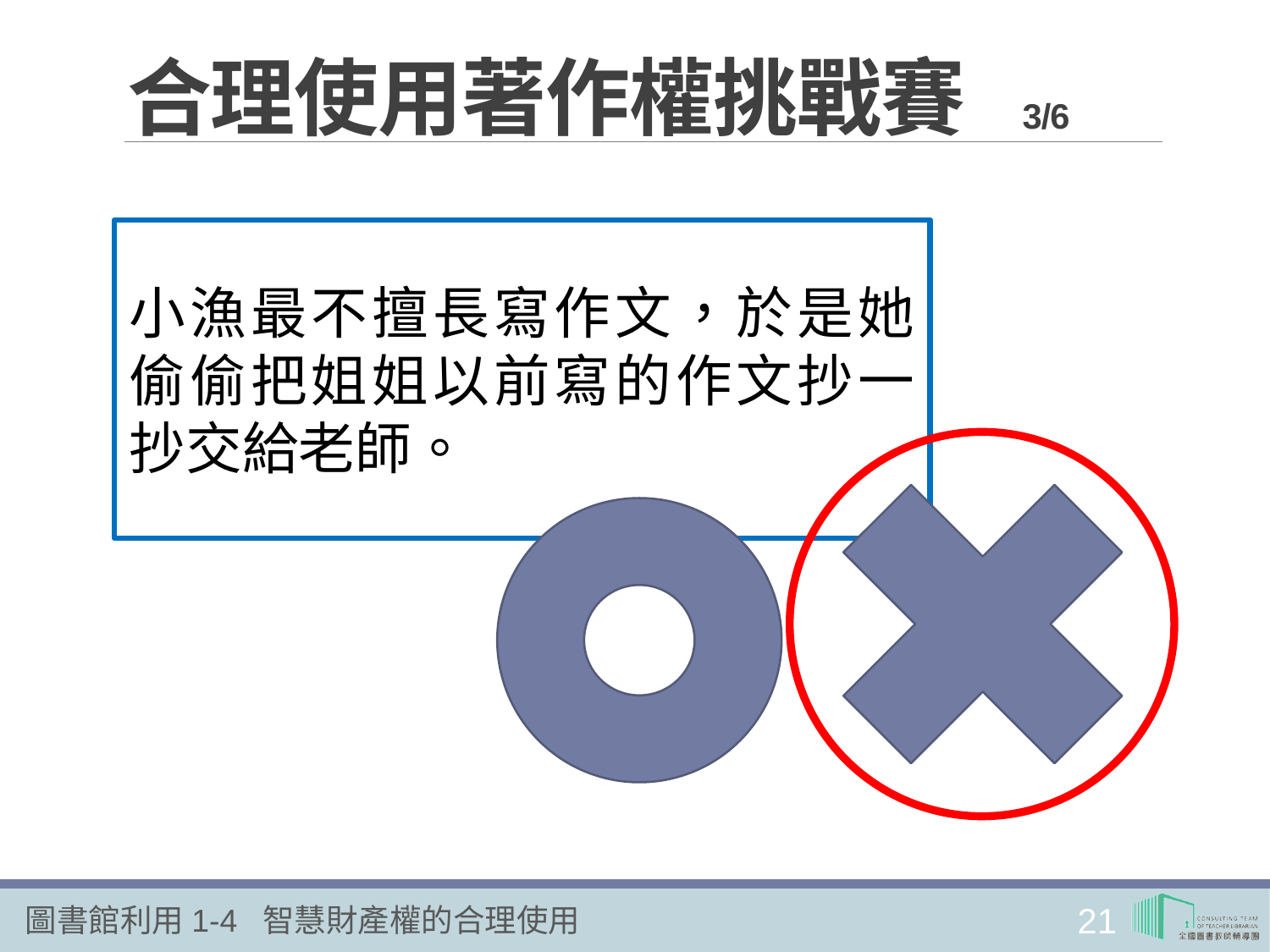

# 合理使用著作權挑戰賽  3/6
小漁最不擅長寫作文，於是她偷偷把姐姐以前寫的作文抄一抄交給老師。